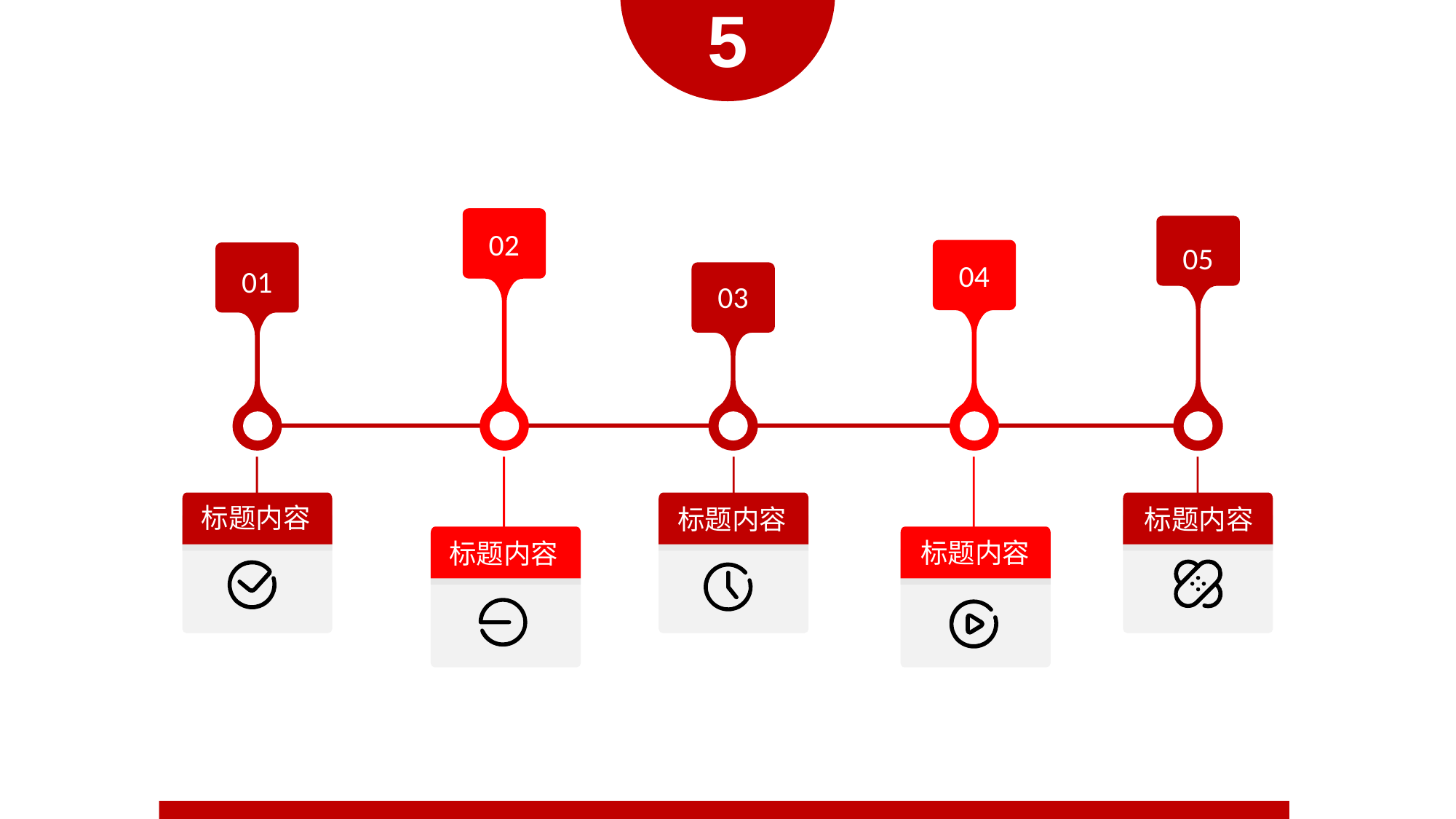

5

02
05

04
01

03

标题内容
标题内容
标题内容

标题内容
标题内容